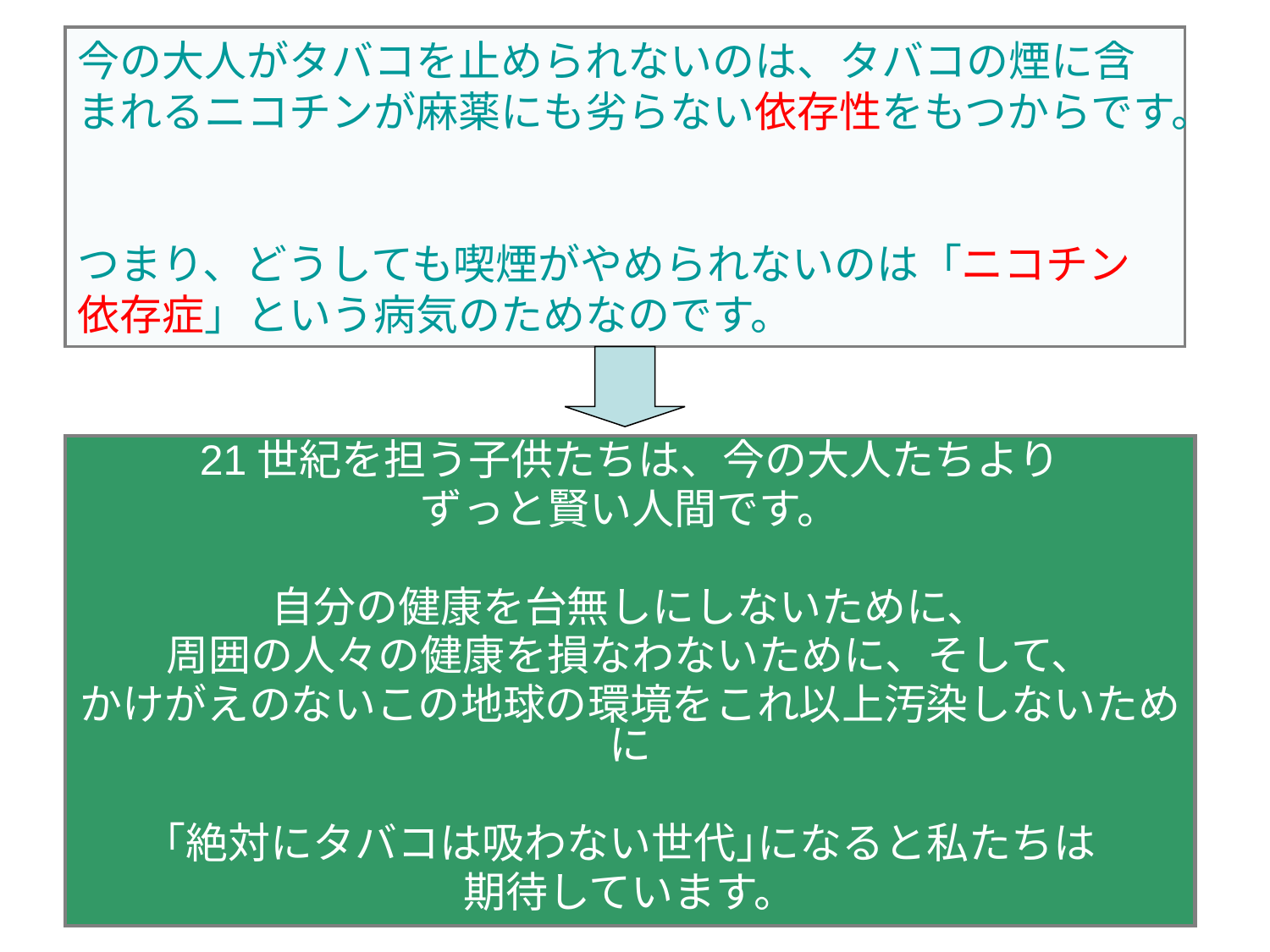

# 今の大人がタバコを止められないのは、タバコの煙に含まれるニコチンが麻薬にも劣らない依存性をもつからです。 つまり、どうしても喫煙がやめられないのは「ニコチン依存症」という病気のためなのです。

21世紀を担う子供たちは、今の大人たちより
ずっと賢い人間です。

自分の健康を台無しにしないために、
周囲の人々の健康を損なわないために、そして、
かけがえのないこの地球の環境をこれ以上汚染しないために

｢絶対にタバコは吸わない世代｣になると私たちは
期待しています。